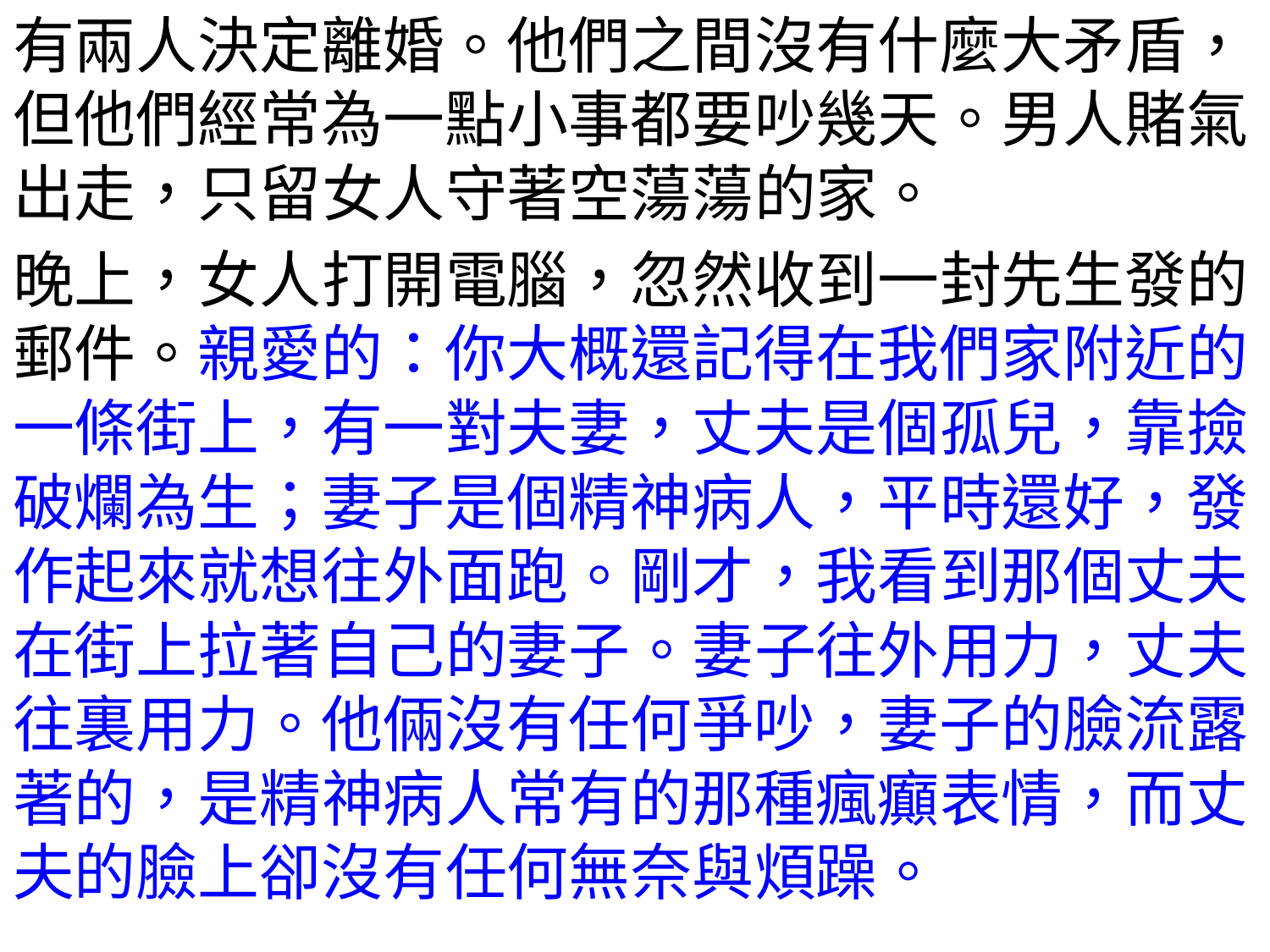

有兩人決定離婚。他們之間沒有什麼大矛盾，但他們經常為一點小事都要吵幾天。男人賭氣出走，只留女人守著空蕩蕩的家。
晚上，女人打開電腦，忽然收到一封先生發的郵件。親愛的：你大概還記得在我們家附近的一條街上，有一對夫妻，丈夫是個孤兒，靠撿破爛為生；妻子是個精神病人，平時還好，發作起來就想往外面跑。剛才，我看到那個丈夫在街上拉著自己的妻子。妻子往外用力，丈夫往裏用力。他倆沒有任何爭吵，妻子的臉流露著的，是精神病人常有的那種瘋癲表情，而丈夫的臉上卻沒有任何無奈與煩躁。